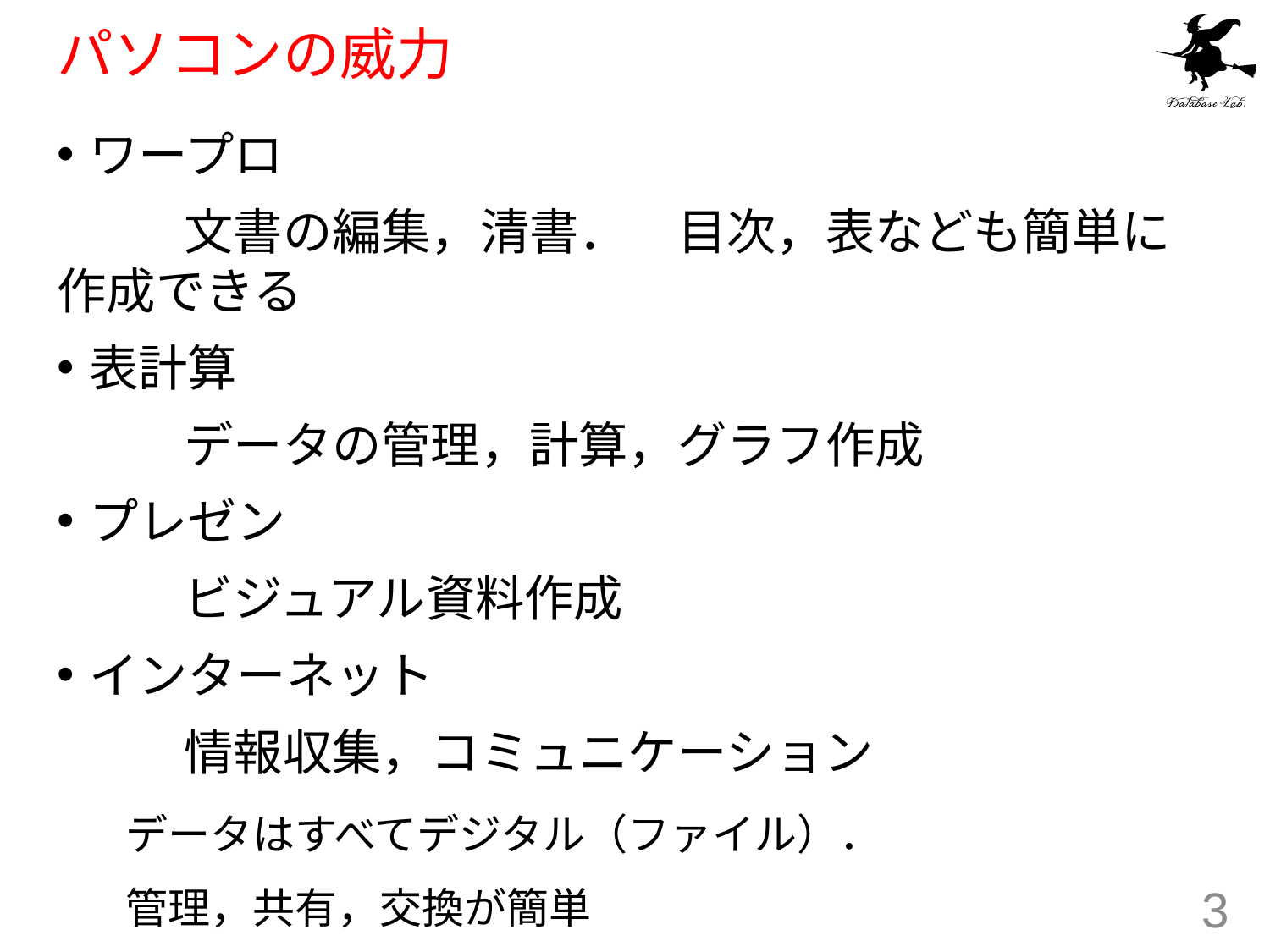

# パソコンの威力
ワープロ
	文書の編集，清書．　目次，表なども簡単に作成できる
表計算
	データの管理，計算，グラフ作成
プレゼン
	ビジュアル資料作成
インターネット
	情報収集，コミュニケーション
データはすべてデジタル（ファイル）．
管理，共有，交換が簡単
3